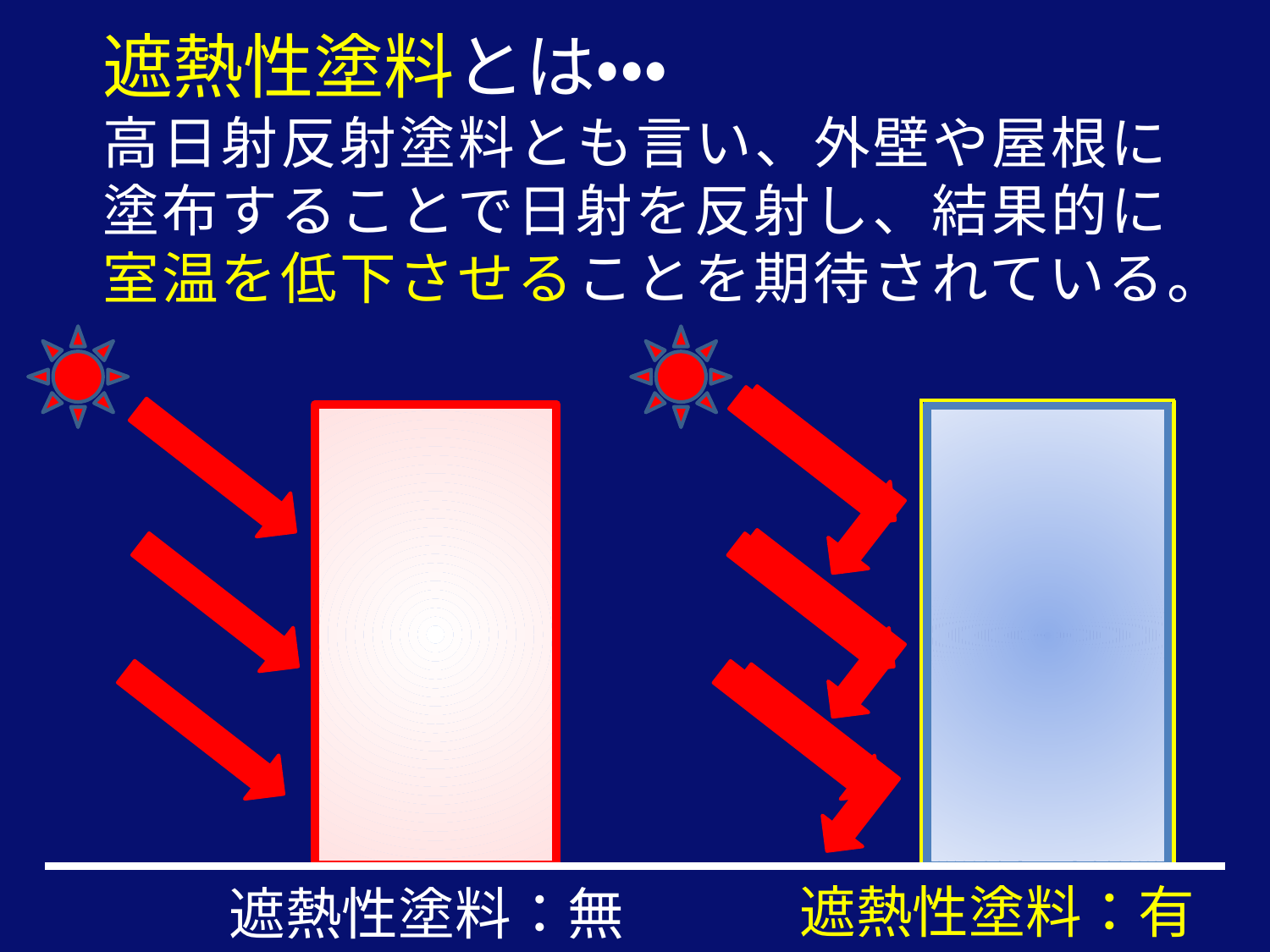

遮熱性塗料とは・・・
高日射反射塗料とも言い、外壁や屋根に塗布することで日射を反射し、結果的に室温を低下させることを期待されている。

遮熱性塗料：有
遮熱性塗料：無